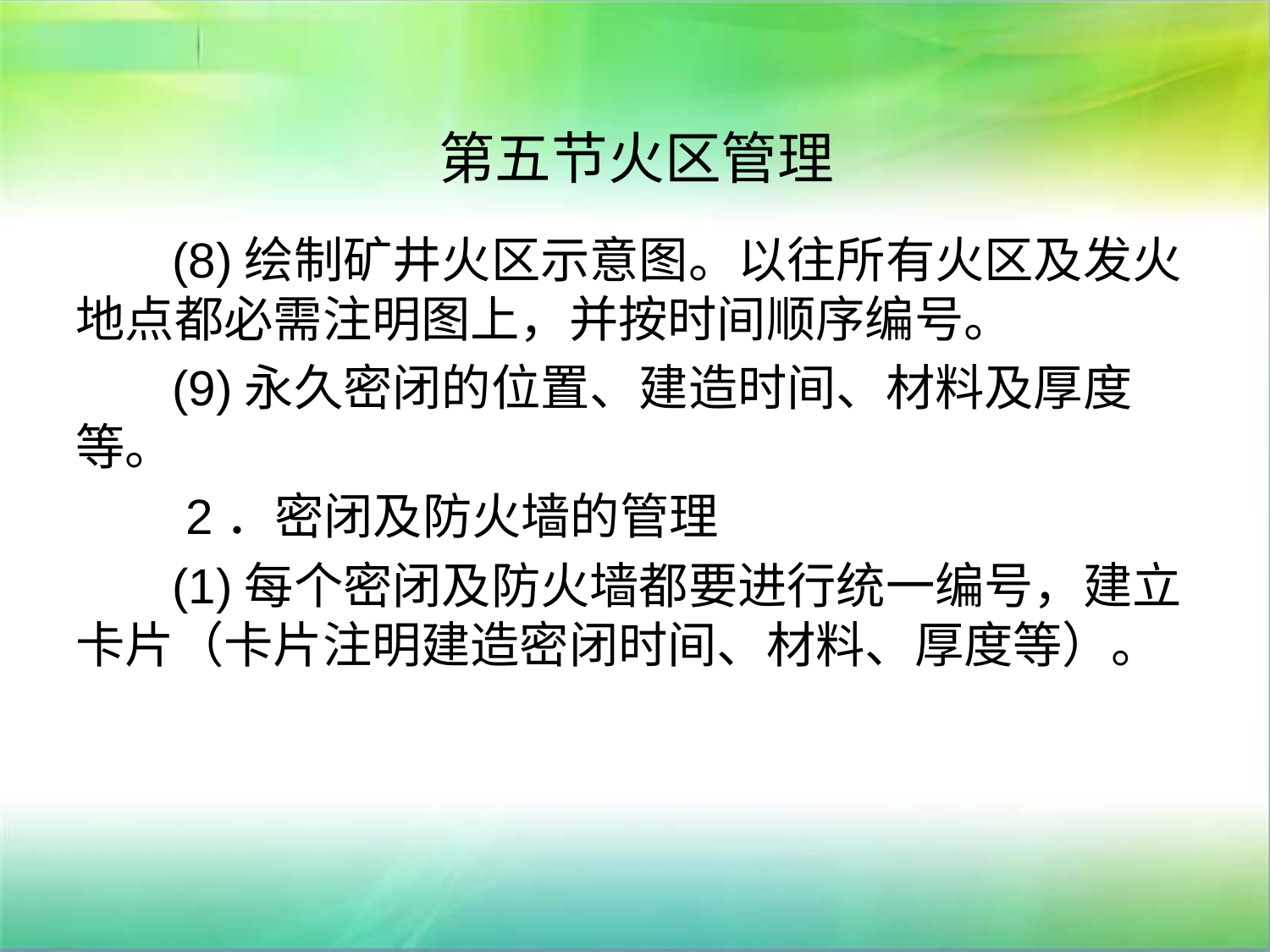

# 第五节火区管理
       (8)绘制矿井火区示意图。以往所有火区及发火地点都必需注明图上，并按时间顺序编号。
       (9)永久密闭的位置、建造时间、材料及厚度等。
        2．密闭及防火墙的管理
       (1)每个密闭及防火墙都要进行统一编号，建立卡片（卡片注明建造密闭时间、材料、厚度等）。